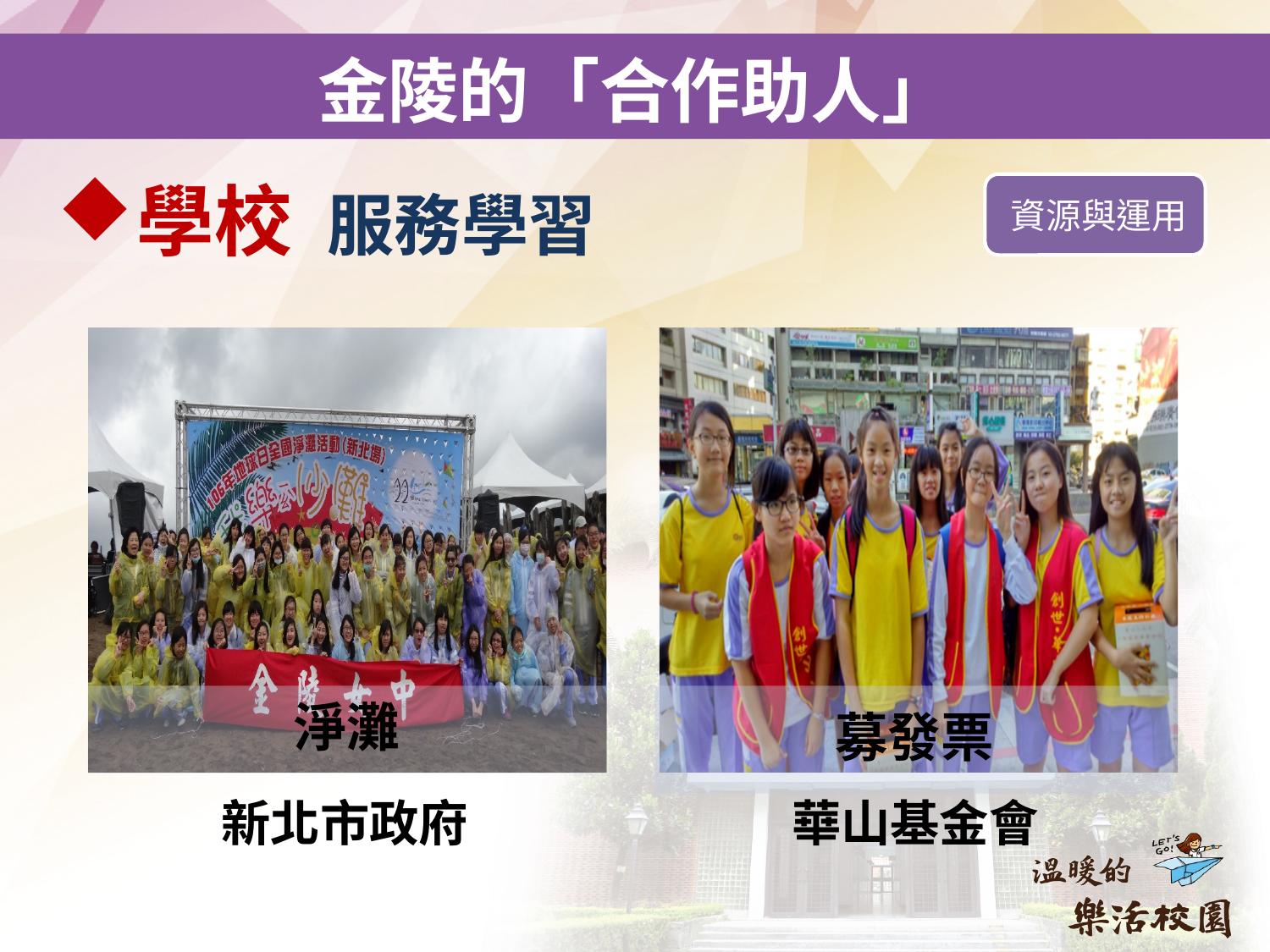

金陵的「合作助人」
學校  服務學習

資源與運用
淨灘
募發票
新北市政府
華山基金會